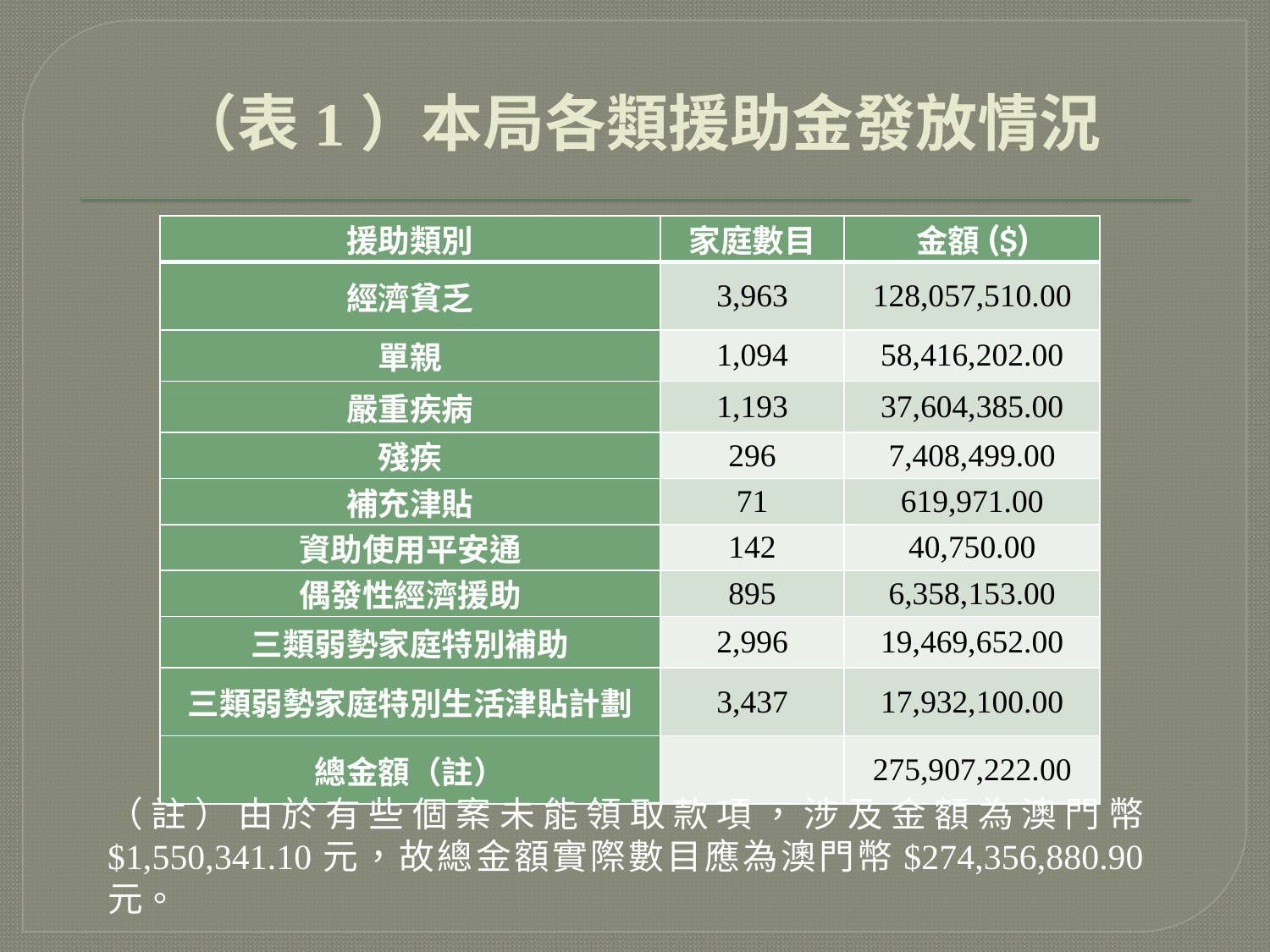

# （表1）本局各類援助金發放情況
| 援助類別 | 家庭數目 | 金額($) |
| --- | --- | --- |
| 經濟貧乏 | 3,963 | 128,057,510.00 |
| 單親 | 1,094 | 58,416,202.00 |
| 嚴重疾病 | 1,193 | 37,604,385.00 |
| 殘疾 | 296 | 7,408,499.00 |
| 補充津貼 | 71 | 619,971.00 |
| 資助使用平安通 | 142 | 40,750.00 |
| 偶發性經濟援助 | 895 | 6,358,153.00 |
| 三類弱勢家庭特別補助 | 2,996 | 19,469,652.00 |
| 三類弱勢家庭特別生活津貼計劃 | 3,437 | 17,932,100.00 |
| 總金額（註） |  | 275,907,222.00 |
（註）由於有些個案未能領取款項，涉及金額為澳門幣$1,550,341.10元，故總金額實際數目應為澳門幣$274,356,880.90元。